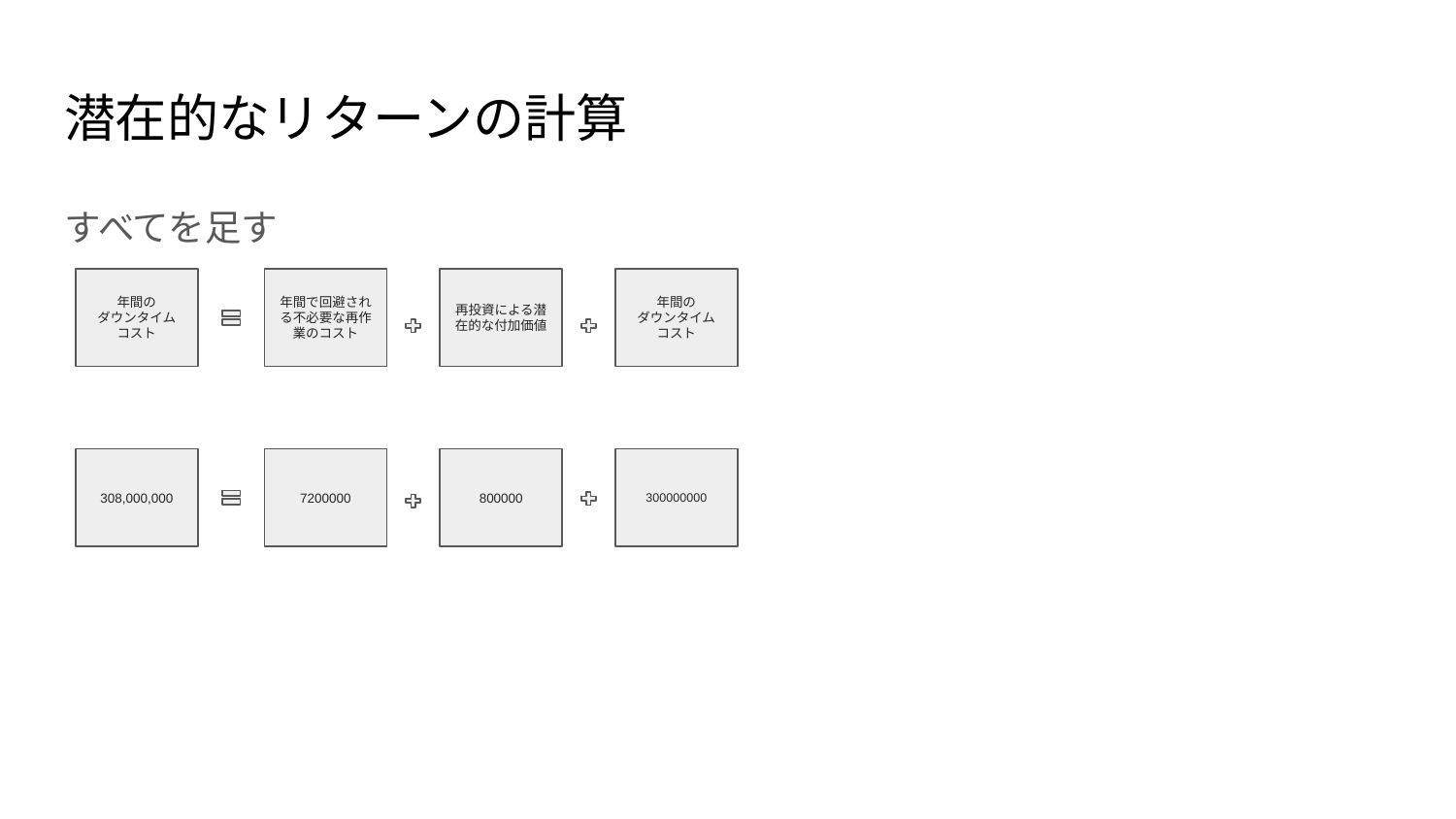

# 潜在的なリターンの計算
すべてを足す
年間の
ダウンタイム
コスト
年間で回避される不必要な再作業のコスト
再投資による潜在的な付加価値
年間の
ダウンタイム
コスト

308,000,000
7200000
800000
300000000